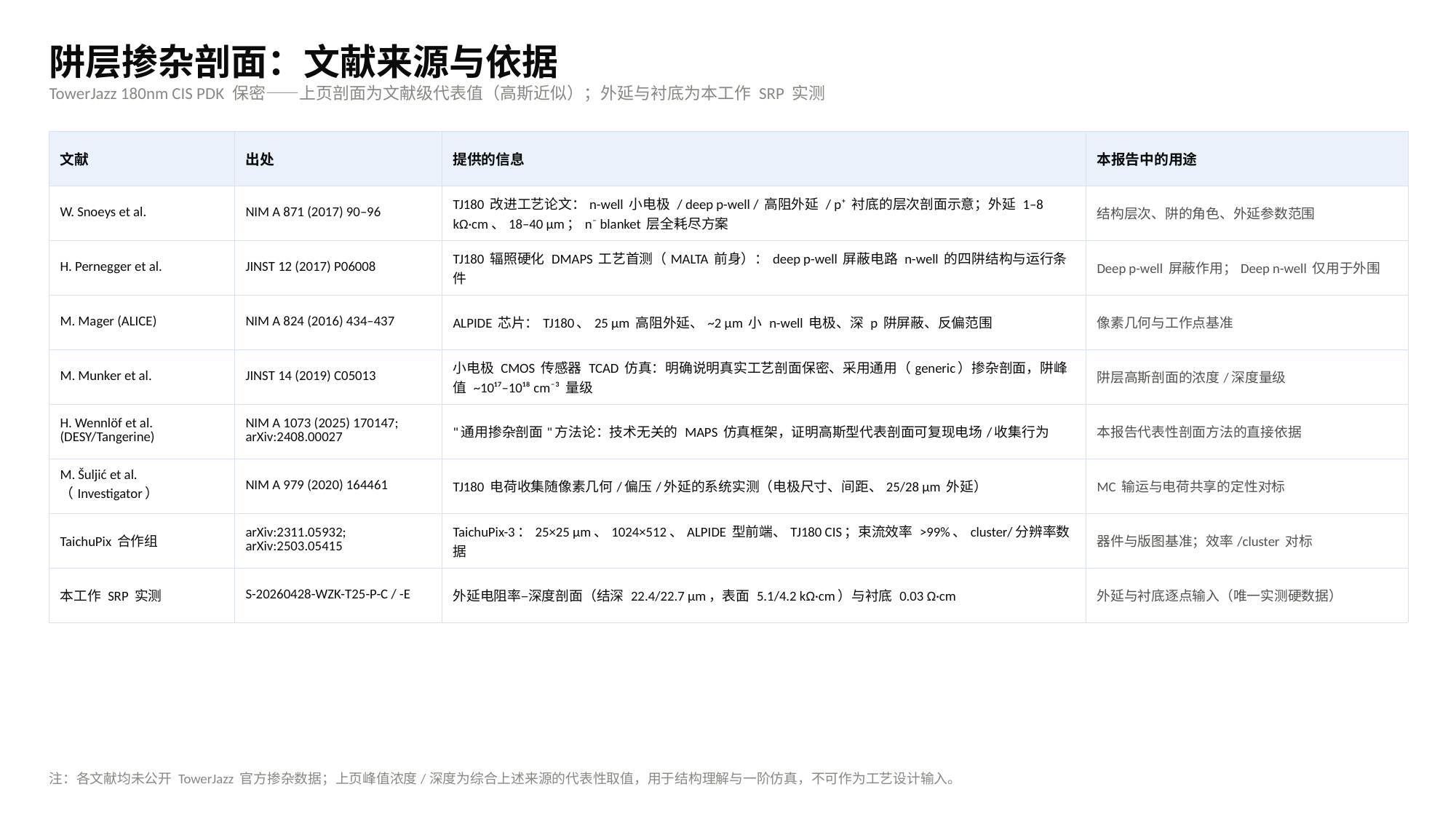

阱层掺杂剖面：文献来源与依据
TowerJazz 180nm CIS PDK 保密——上页剖面为文献级代表值（高斯近似）；外延与衬底为本工作 SRP 实测
| 文献 | 出处 | 提供的信息 | 本报告中的用途 |
| --- | --- | --- | --- |
| W. Snoeys et al. | NIM A 871 (2017) 90–96 | TJ180 改进工艺论文：n-well 小电极 / deep p-well / 高阻外延 / p⁺ 衬底的层次剖面示意；外延 1–8 kΩ·cm、18–40 µm；n⁻ blanket 层全耗尽方案 | 结构层次、阱的角色、外延参数范围 |
| H. Pernegger et al. | JINST 12 (2017) P06008 | TJ180 辐照硬化 DMAPS 工艺首测（MALTA 前身）：deep p-well 屏蔽电路 n-well 的四阱结构与运行条件 | Deep p-well 屏蔽作用；Deep n-well 仅用于外围 |
| M. Mager (ALICE) | NIM A 824 (2016) 434–437 | ALPIDE 芯片：TJ180、25 µm 高阻外延、~2 µm 小 n-well 电极、深 p 阱屏蔽、反偏范围 | 像素几何与工作点基准 |
| M. Munker et al. | JINST 14 (2019) C05013 | 小电极 CMOS 传感器 TCAD 仿真：明确说明真实工艺剖面保密、采用通用（generic）掺杂剖面，阱峰值 ~10¹⁷–10¹⁸ cm⁻³ 量级 | 阱层高斯剖面的浓度/深度量级 |
| H. Wennlöf et al. (DESY/Tangerine) | NIM A 1073 (2025) 170147; arXiv:2408.00027 | "通用掺杂剖面"方法论：技术无关的 MAPS 仿真框架，证明高斯型代表剖面可复现电场/收集行为 | 本报告代表性剖面方法的直接依据 |
| M. Šuljić et al.（Investigator） | NIM A 979 (2020) 164461 | TJ180 电荷收集随像素几何/偏压/外延的系统实测（电极尺寸、间距、25/28 µm 外延） | MC 输运与电荷共享的定性对标 |
| TaichuPix 合作组 | arXiv:2311.05932; arXiv:2503.05415 | TaichuPix-3：25×25 µm、1024×512、ALPIDE 型前端、TJ180 CIS；束流效率 >99%、cluster/分辨率数据 | 器件与版图基准；效率/cluster 对标 |
| 本工作 SRP 实测 | S-20260428-WZK-T25-P-C / -E | 外延电阻率–深度剖面（结深 22.4/22.7 µm，表面 5.1/4.2 kΩ·cm）与衬底 0.03 Ω·cm | 外延与衬底逐点输入（唯一实测硬数据） |
注：各文献均未公开 TowerJazz 官方掺杂数据；上页峰值浓度/深度为综合上述来源的代表性取值，用于结构理解与一阶仿真，不可作为工艺设计输入。